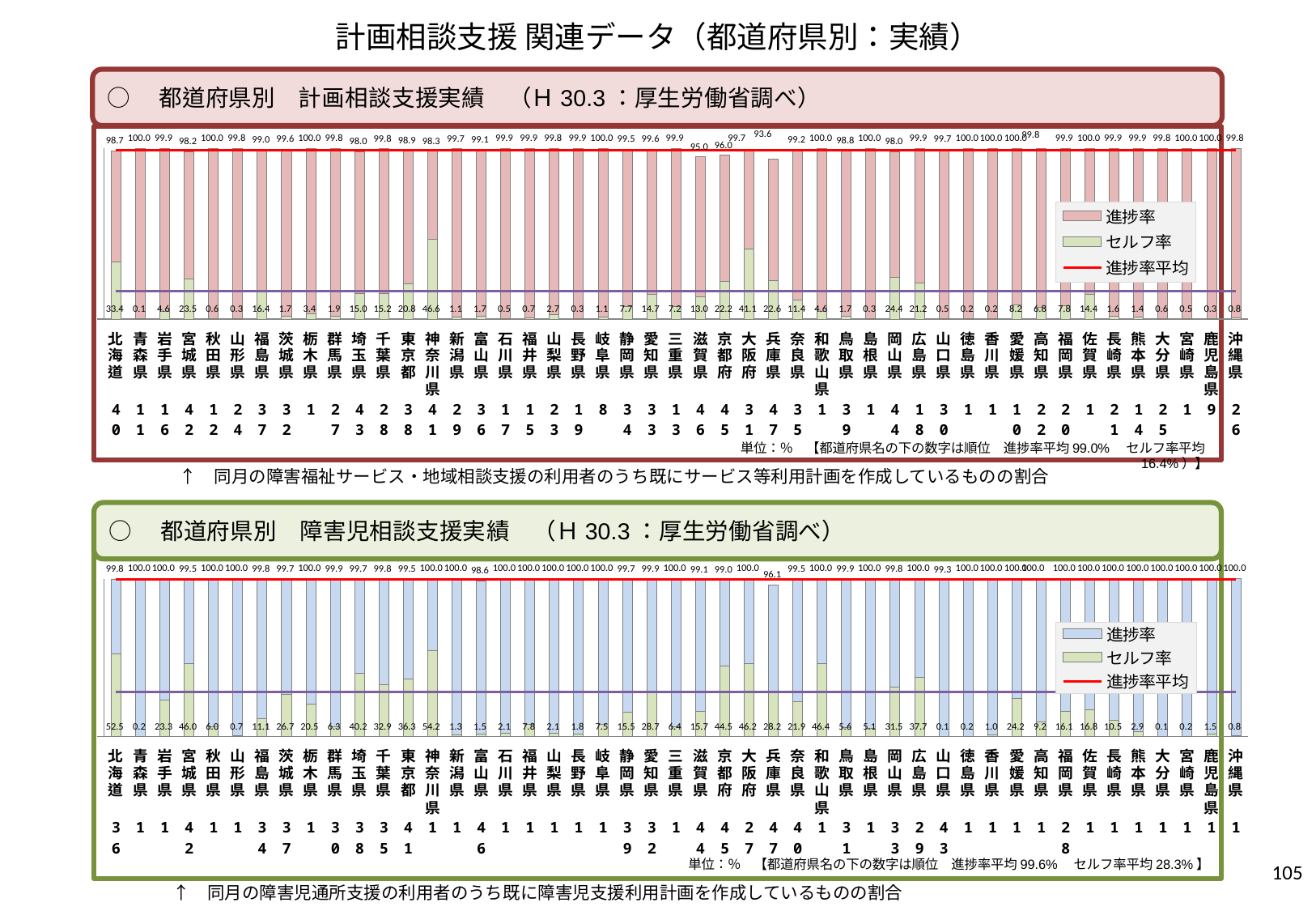

計画相談支援 関連データ（都道府県別：実績）
○　都道府県別　計画相談支援実績　（Ｈ30.3：厚生労働省調べ）

### Chart

| Category |  |  |  |  |  |
|---|---|---|---|---|---|
| 北海道 | 33.35418533484369 | 65.335996871657 | 99.00927131779696 | 16.39377222900064 | 98.6901822065007 |
| 青森県 | 0.14624384236453203 | 99.81528574138557 | 99.00927131779696 | 16.39377222900064 | 99.96152958375009 |
| 岩手県 | 4.648097706704156 | 95.24657446041601 | 99.00927131779696 | 16.39377222900064 | 99.89467216712016 |
| 宮城県 | 23.5420078095478 | 74.70078392414852 | 99.00927131779696 | 16.39377222900064 | 98.24279173369632 |
| 秋田県 | 0.5641430666817105 | 99.39074584726889 | 99.00927131779696 | 16.39377222900064 | 99.9548889139506 |
| 山形県 | 0.3292181069958848 | 99.49472555497594 | 99.00927131779696 | 16.39377222900064 | 99.82394366197182 |
| 福島県 | 16.367118444313494 | 82.66994020756863 | 99.00927131779696 | 16.39377222900064 | 99.03705865188212 |
| 茨城県 | 1.7263773135620737 | 97.89622350593329 | 99.00927131779696 | 16.39377222900064 | 99.62260081949536 |
| 栃木県 | 3.3920229967660793 | 96.60797700323393 | 99.00927131779696 | 16.39377222900064 | 100.0 |
| 群馬県 | 1.8629462453836683 | 97.94047745844138 | 99.00927131779696 | 16.39377222900064 | 99.80342370382505 |
| 埼玉県 | 15.000800469608839 | 82.97833733071012 | 99.00927131779696 | 16.39377222900064 | 97.97913780031895 |
| 千葉県 | 15.194929235043848 | 84.58270735961943 | 99.00927131779696 | 16.39377222900064 | 99.77763659466328 |
| 東京都 | 20.77361593727973 | 78.11722956373526 | 99.00927131779696 | 16.39377222900064 | 98.890845501015 |
| 神奈川県 | 46.62468994466705 | 51.71658674689298 | 99.00927131779696 | 16.39377222900064 | 98.34127669156003 |
| 新潟県 | 1.0733562315996075 | 98.67580253254846 | 99.00927131779696 | 16.39377222900064 | 99.74915876414806 |
| 富山県 | 1.6733601070950468 | 97.39825793004023 | 99.00927131779696 | 16.39377222900064 | 99.07161803713528 |
| 石川県 | 0.45099549004509953 | 99.43912647457417 | 99.00927131779696 | 16.39377222900064 | 99.89012196461927 |
| 福井県 | 0.6701102889850622 | 99.23226070125205 | 99.00927131779696 | 16.39377222900064 | 99.9023709902371 |
| 山梨県 | 2.6703800786369594 | 97.16606087654787 | 99.00927131779696 | 16.39377222900064 | 99.83644095518483 |
| 長野県 | 0.2884615384615385 | 99.59628682880701 | 99.00927131779696 | 16.39377222900064 | 99.88474836726854 |
| 岐阜県 | 1.1366991437850604 | 98.84116226865682 | 99.00927131779696 | 16.39377222900064 | 99.97786141244188 |
| 静岡県 | 7.669590119921247 | 91.80074414811631 | 99.00927131779696 | 16.39377222900064 | 99.47033426803756 |
| 愛知県 | 14.73360784231758 | 84.87083077280118 | 99.00927131779696 | 16.39377222900064 | 99.60443861511877 |
| 三重県 | 7.2215799614643545 | 92.70910395720477 | 99.00927131779696 | 16.39377222900064 | 99.93068391866913 |
| 滋賀県 | 13.011521652761223 | 82.00546588970764 | 99.00927131779696 | 16.39377222900064 | 95.01698754246885 |
| 京都府 | 22.191235059760956 | 73.84855832076325 | 99.00927131779696 | 16.39377222900064 | 96.0397933805242 |
| 大阪府 | 41.14827145968408 | 58.50994628305615 | 99.00927131779696 | 16.39377222900064 | 99.65821774274023 |
| 兵庫県 | 22.59975785053711 | 71.0099264919838 | 99.00927131779696 | 16.39377222900064 | 93.60968434252092 |
| 奈良県 | 11.383039271485487 | 87.84512337911693 | 99.00927131779696 | 16.39377222900064 | 99.22816265060241 |
| 和歌山県 | 4.597073596855209 | 95.40292640314479 | 99.00927131779696 | 16.39377222900064 | 100.0 |
| 鳥取県 | 1.6754270696452036 | 97.13970034473557 | 99.00927131779696 | 16.39377222900064 | 98.81512741438078 |
| 島根県 | 0.31674805331925565 | 99.68325194668074 | 99.00927131779696 | 16.39377222900064 | 100.0 |
| 岡山県 | 24.379096758674603 | 73.5710711155081 | 99.00927131779696 | 16.39377222900064 | 97.95016787418271 |
| 広島県 | 21.246808135951394 | 78.63885589219284 | 99.00927131779696 | 16.39377222900064 | 99.88566402814423 |
| 山口県 | 0.4853915803229721 | 99.21679548342762 | 99.00927131779696 | 16.39377222900064 | 99.70218706375059 |
| 徳島県 | 0.22741629816803538 | 99.77258370183196 | 99.00927131779696 | 16.39377222900064 | 100.0 |
| 香川県 | 0.24096385542168677 | 99.75903614457832 | 99.00927131779696 | 16.39377222900064 | 100.0 |
| 愛媛県 | 8.220539879177181 | 91.74888141888871 | 99.00927131779696 | 16.39377222900064 | 99.9694212980659 |
| 高知県 | 6.78818353236958 | 93.05492911275121 | 99.00927131779696 | 16.39377222900064 | 99.8431126451208 |
| 福岡県 | 7.790019729987365 | 92.07272406581083 | 99.00927131779696 | 16.39377222900064 | 99.8627437957982 |
| 佐賀県 | 14.356050790360197 | 85.6439492096398 | 99.00927131779696 | 16.39377222900064 | 100.0 |
| 長崎県 | 1.6084461135123647 | 98.24297598921865 | 99.00927131779696 | 16.39377222900064 | 99.85142210273101 |
| 熊本県 | 1.3618792744573298 | 98.56680676583505 | 99.00927131779696 | 16.39377222900064 | 99.92868604029239 |
| 大分県 | 0.5742200891326705 | 99.24612382394801 | 99.00927131779696 | 16.39377222900064 | 99.82034391308068 |
| 宮崎県 | 0.4828488079670053 | 99.517151192033 | 99.00927131779696 | 16.39377222900064 | 100.0 |
| 鹿児島県 | 0.33977608199186765 | 99.63794848224492 | 99.00927131779696 | 16.39377222900064 | 99.9777245642368 |
| 沖縄県 | 0.8489776396030133 | 98.96006878598477 | 99.00927131779696 | 16.39377222900064 | 99.80904642558778 |
単位：％　【都道府県名の下の数字は順位　進捗率平均99.0%　セルフ率平均16.4%）】
　↑　同月の障害福祉サービス・地域相談支援の利用者のうち既にサービス等利用計画を作成しているものの割合
○　都道府県別　障害児相談支援実績　（Ｈ30.3：厚生労働省調べ）

### Chart

| Category |  |  |  |  |  |
|---|---|---|---|---|---|
| 北海道 | 52.51648886724802 | 47.24064263500403 | 99.63437542954014 | 28.270506579028044 | 99.75713150225205 |
| 青森県 | 0.22675736961451248 | 99.77324263038548 | 99.63437542954014 | 28.270506579028044 | 100.0 |
| 岩手県 | 23.336072308956453 | 76.66392769104354 | 99.63437542954014 | 28.270506579028044 | 100.0 |
| 宮城県 | 46.0 | 53.462365591397855 | 99.63437542954014 | 28.270506579028044 | 99.46236559139786 |
| 秋田県 | 5.994787141615986 | 94.00521285838401 | 99.63437542954014 | 28.270506579028044 | 100.0 |
| 山形県 | 0.6993006993006993 | 99.3006993006993 | 99.63437542954014 | 28.270506579028044 | 100.0 |
| 福島県 | 11.136023916292975 | 88.68989003546032 | 99.63437542954014 | 28.270506579028044 | 99.8259139517533 |
| 茨城県 | 26.676875957120984 | 73.03300341377533 | 99.63437542954014 | 28.270506579028044 | 99.70987937089632 |
| 栃木県 | 20.529504150774063 | 79.47049584922594 | 99.63437542954014 | 28.270506579028044 | 100.0 |
| 群馬県 | 6.253889234598631 | 93.683921710675 | 99.63437542954014 | 28.270506579028044 | 99.93781094527363 |
| 埼玉県 | 40.2205246468723 | 59.47054511388638 | 99.63437542954014 | 28.270506579028044 | 99.69106976075868 |
| 千葉県 | 32.91984040623866 | 66.88467740436081 | 99.63437542954014 | 28.270506579028044 | 99.80451781059948 |
| 東京都 | 36.34146341463415 | 63.17640857206577 | 99.63437542954014 | 28.270506579028044 | 99.51787198669992 |
| 神奈川県 | 54.23171733771569 | 45.76828266228431 | 99.63437542954014 | 28.270506579028044 | 100.0 |
| 新潟県 | 1.2711864406779663 | 98.72881355932203 | 99.63437542954014 | 28.270506579028044 | 100.0 |
| 富山県 | 1.5045674368619022 | 97.11758412646613 | 99.63437542954014 | 28.270506579028044 | 98.62215156332803 |
| 石川県 | 2.0956475013433637 | 97.90435249865664 | 99.63437542954014 | 28.270506579028044 | 100.0 |
| 福井県 | 7.8392621870882735 | 92.16073781291172 | 99.63437542954014 | 28.270506579028044 | 100.0 |
| 山梨県 | 2.1443888491779846 | 97.85561115082201 | 99.63437542954014 | 28.270506579028044 | 100.0 |
| 長野県 | 1.8286311389759664 | 98.17136886102404 | 99.63437542954014 | 28.270506579028044 | 100.0 |
| 岐阜県 | 7.5321408608160985 | 92.4678591391839 | 99.63437542954014 | 28.270506579028044 | 100.0 |
| 静岡県 | 15.502836513666837 | 84.17843019412672 | 99.63437542954014 | 28.270506579028044 | 99.68126670779355 |
| 愛知県 | 28.6574918476759 | 71.22657572436782 | 99.63437542954014 | 28.270506579028044 | 99.88406757204372 |
| 三重県 | 6.360100663463738 | 93.63989933653626 | 99.63437542954014 | 28.270506579028044 | 100.0 |
| 滋賀県 | 15.711947626841244 | 83.36913345423983 | 99.63437542954014 | 28.270506579028044 | 99.08108108108108 |
| 京都府 | 44.53792559484685 | 54.44711018914794 | 99.63437542954014 | 28.270506579028044 | 98.98503578399479 |
| 大阪府 | 46.182199115387604 | 53.794527028910295 | 99.63437542954014 | 28.270506579028044 | 99.9767261442979 |
| 兵庫県 | 28.21998047510576 | 67.91942635758102 | 99.63437542954014 | 28.270506579028044 | 96.13940683268677 |
| 奈良県 | 21.88112344872632 | 77.64217015907431 | 99.63437542954014 | 28.270506579028044 | 99.52329360780064 |
| 和歌山県 | 46.417910447761194 | 53.582089552238806 | 99.63437542954014 | 28.270506579028044 | 100.0 |
| 鳥取県 | 5.577299412915851 | 94.32494887642922 | 99.63437542954014 | 28.270506579028044 | 99.90224828934507 |
| 島根県 | 5.138607167004733 | 94.86139283299526 | 99.63437542954014 | 28.270506579028044 | 100.0 |
| 岡山県 | 31.478339554349056 | 68.36355767885252 | 99.63437542954014 | 28.270506579028044 | 99.84189723320158 |
| 広島県 | 37.669571467073936 | 62.29450576687307 | 99.63437542954014 | 28.270506579028044 | 99.96407723394701 |
| 山口県 | 0.09996667777407531 | 99.20512928516438 | 99.63437542954014 | 28.270506579028044 | 99.30509596293845 |
| 徳島県 | 0.20639834881320948 | 99.79360165118679 | 99.63437542954014 | 28.270506579028044 | 100.0 |
| 香川県 | 0.955794504181601 | 99.0442054958184 | 99.63437542954014 | 28.270506579028044 | 100.0 |
| 愛媛県 | 24.177587590264775 | 75.82241240973522 | 99.63437542954014 | 28.270506579028044 | 100.0 |
| 高知県 | 9.169675090252708 | 90.83032490974729 | 99.63437542954014 | 28.270506579028044 | 100.0 |
| 福岡県 | 16.10827601508764 | 83.86214912354451 | 99.63437542954014 | 28.270506579028044 | 99.97042513863215 |
| 佐賀県 | 16.79135494596841 | 83.20864505403159 | 99.63437542954014 | 28.270506579028044 | 100.0 |
| 長崎県 | 10.484749455337692 | 89.51525054466231 | 99.63437542954014 | 28.270506579028044 | 100.0 |
| 熊本県 | 2.8991425071457737 | 97.10085749285423 | 99.63437542954014 | 28.270506579028044 | 100.0 |
| 大分県 | 0.08309098462816784 | 99.91690901537183 | 99.63437542954014 | 28.270506579028044 | 100.0 |
| 宮崎県 | 0.21994134897360706 | 99.7800586510264 | 99.63437542954014 | 28.270506579028044 | 100.0 |
| 鹿児島県 | 1.4614251727653789 | 98.53857482723463 | 99.63437542954014 | 28.270506579028044 | 100.0 |
| 沖縄県 | 0.8130081300813009 | 99.1869918699187 | 99.63437542954014 | 28.270506579028044 | 100.0 |
105
単位：％　【都道府県名の下の数字は順位　進捗率平均99.6%　セルフ率平均28.3%】
　↑　同月の障害児通所支援の利用者のうち既に障害児支援利用計画を作成しているものの割合